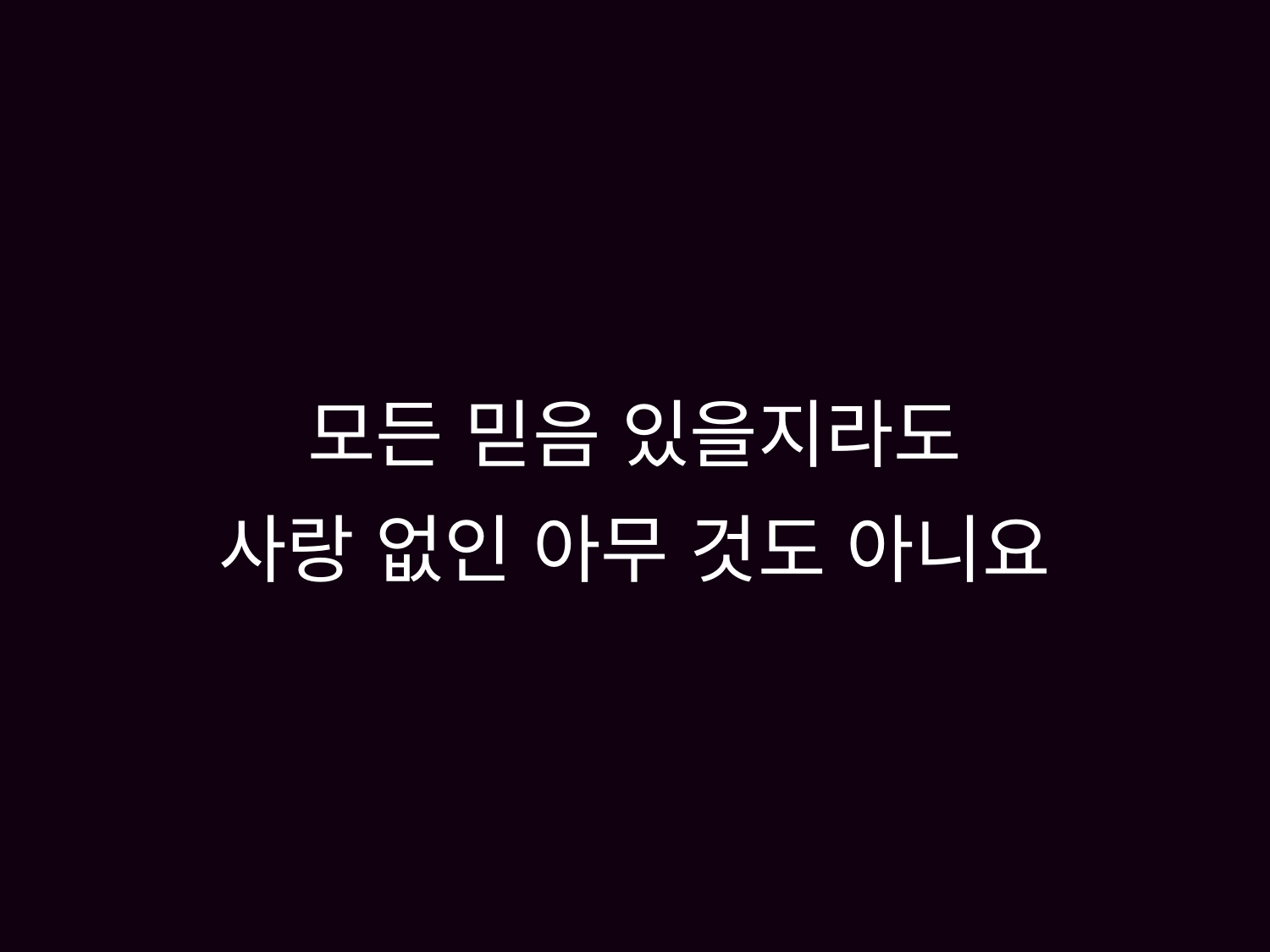

# 모든 믿음 있을지라도 사랑 없인 아무 것도 아니요